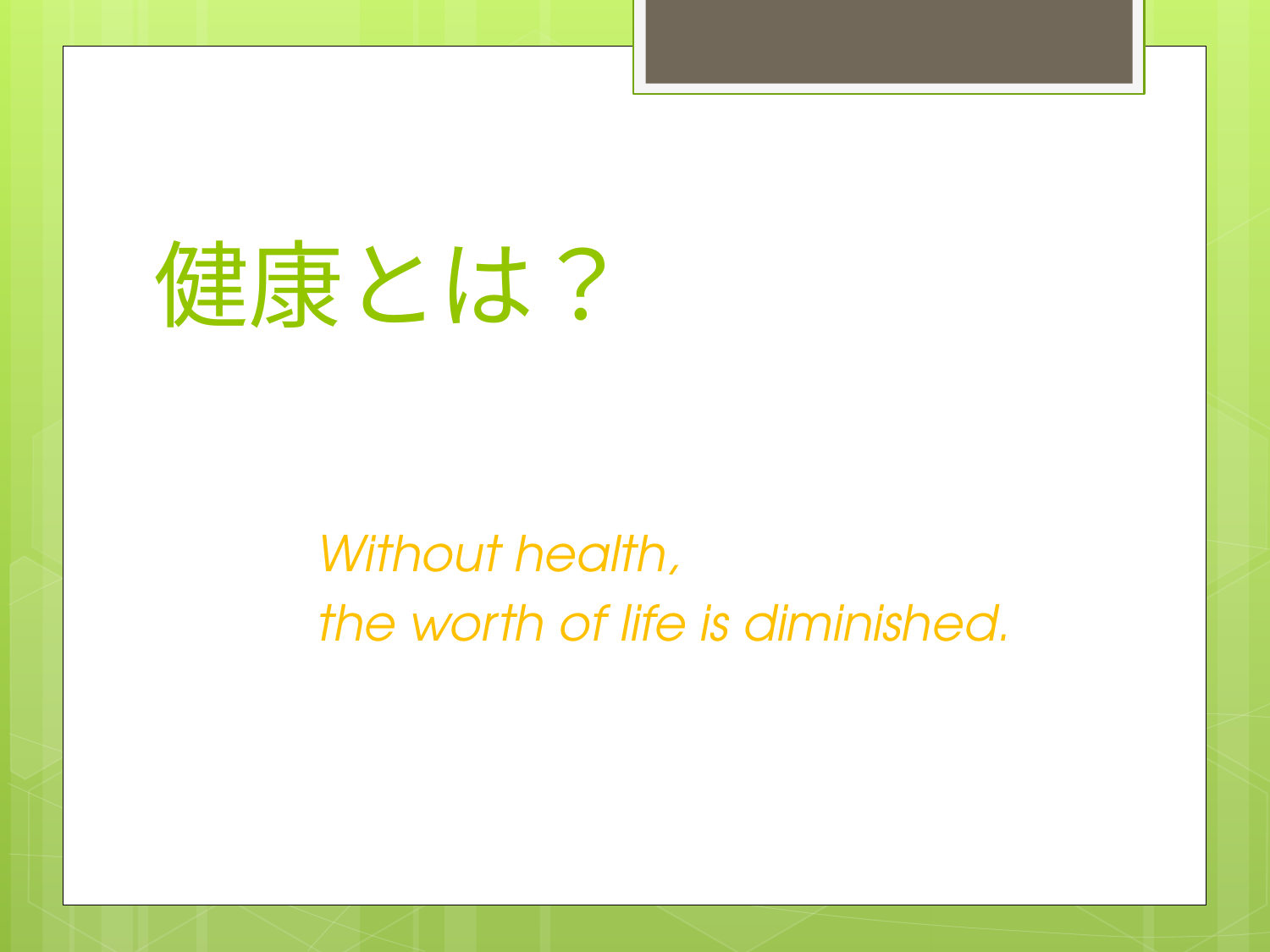

健康とは？
Without health,
the worth of life is diminished.